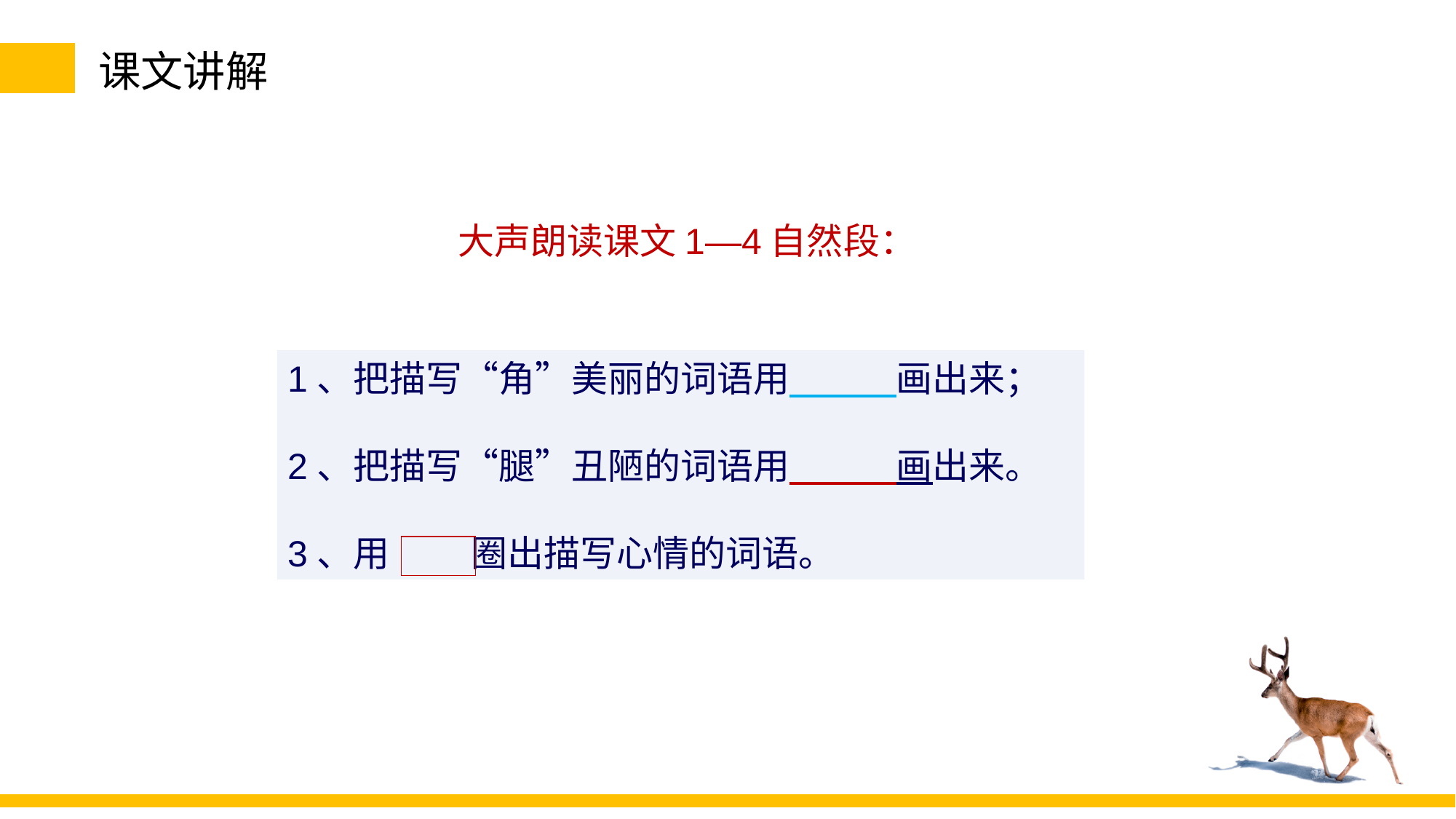

课文讲解
       大声朗读课文1—4自然段：
1、把描写“角”美丽的词语用             画出来；

2、把描写“腿”丑陋的词语用             画出来。

3、用          圈出描写心情的词语。